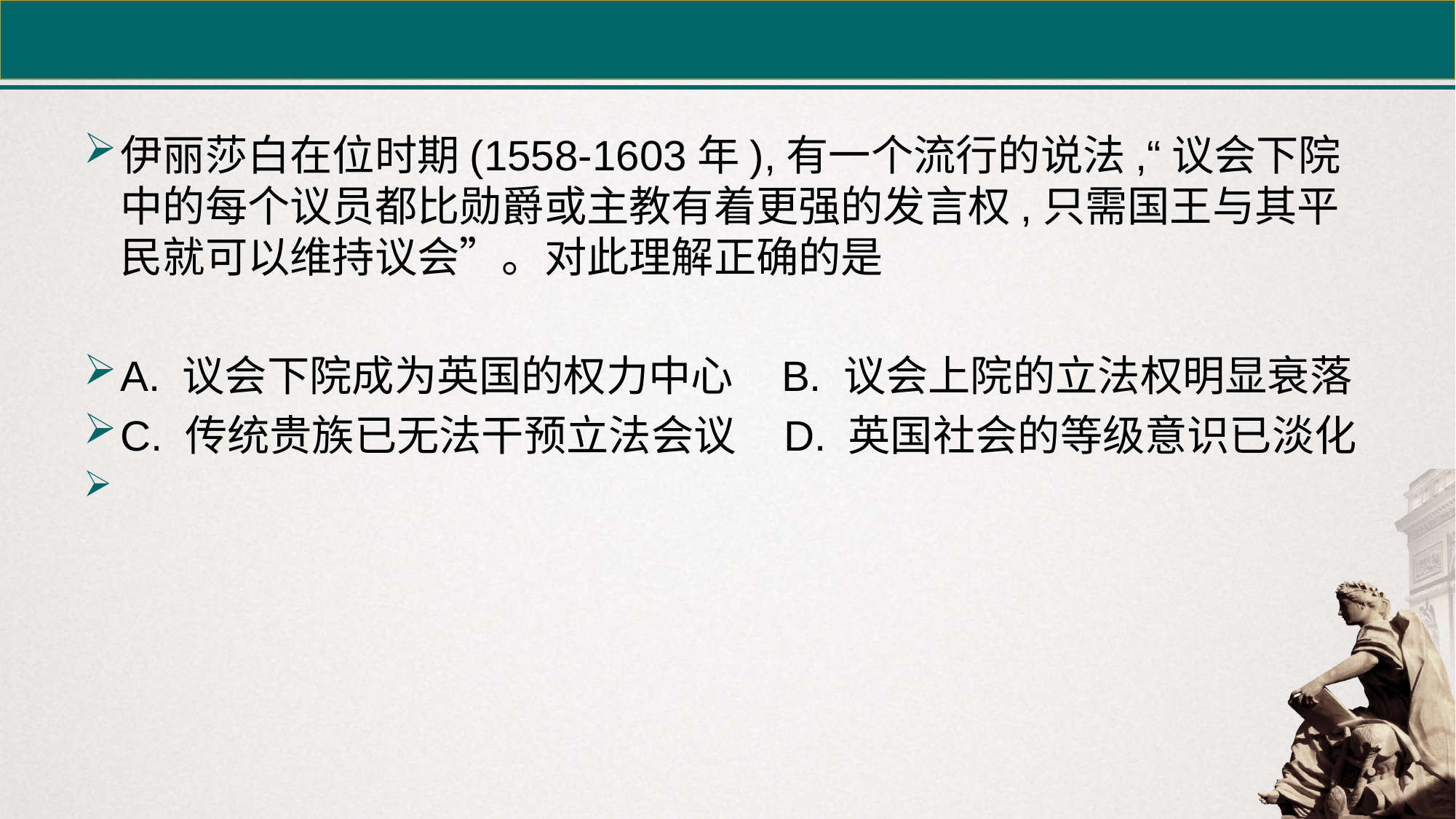

#
伊丽莎白在位时期(1558-1603年),有一个流行的说法,“议会下院中的每个议员都比勋爵或主教有着更强的发言权,只需国王与其平民就可以维持议会”。对此理解正确的是

A. 议会下院成为英国的权力中心    B. 议会上院的立法权明显衰落
C. 传统贵族已无法干预立法会议    D. 英国社会的等级意识已淡化